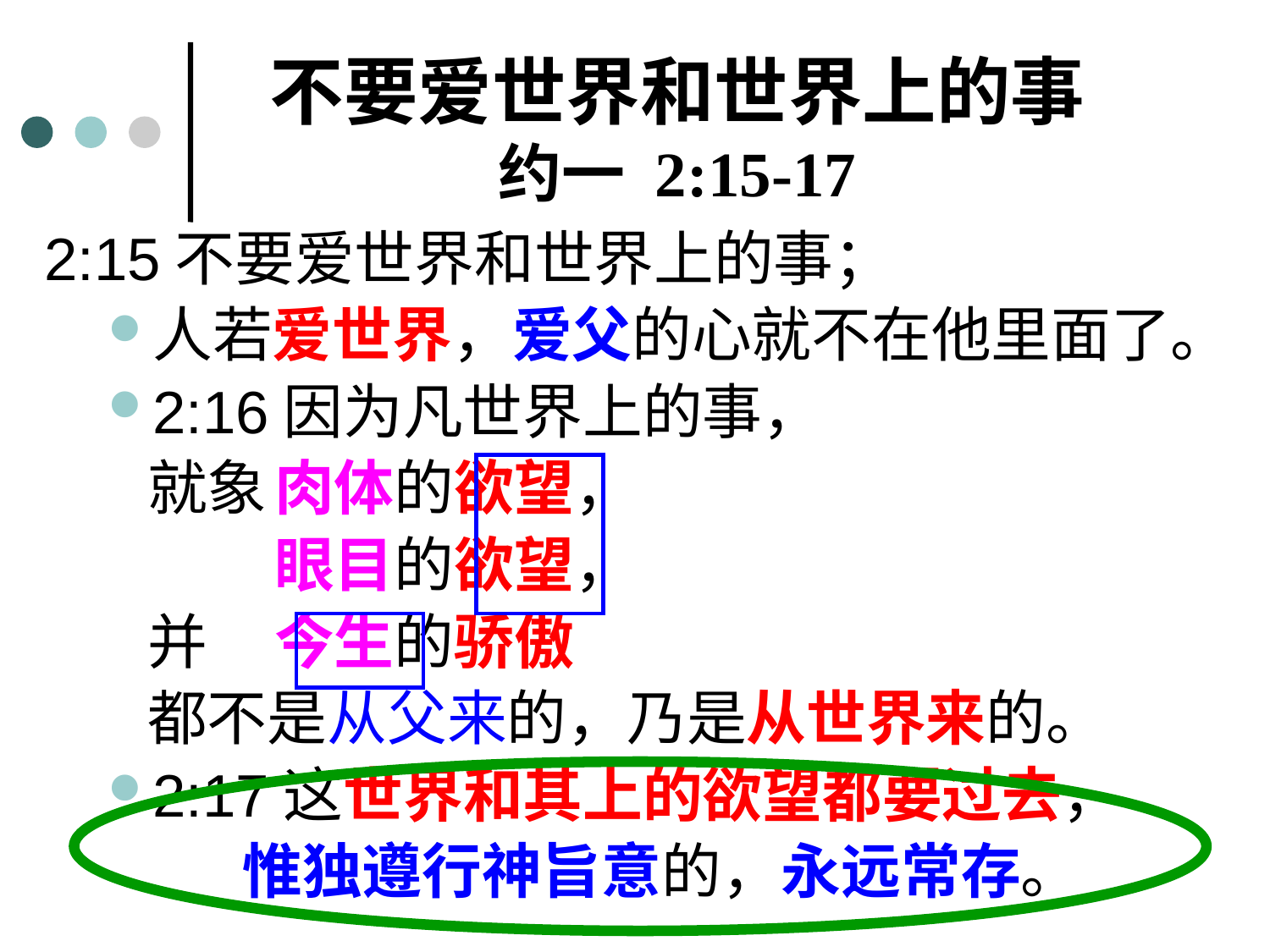

# 不要爱世界和世界上的事 约一 2:15-17
2:15不要爱世界和世界上的事；
人若爱世界，爱父的心就不在他里面了。
2:16因为凡世界上的事，
	就象	肉体的欲望，
          	眼目的欲望，
	并    	今生的骄傲
	都不是从父来的，乃是从世界来的。
2:17这世界和其上的欲望都要过去，
         惟独遵行神旨意的，永远常存。